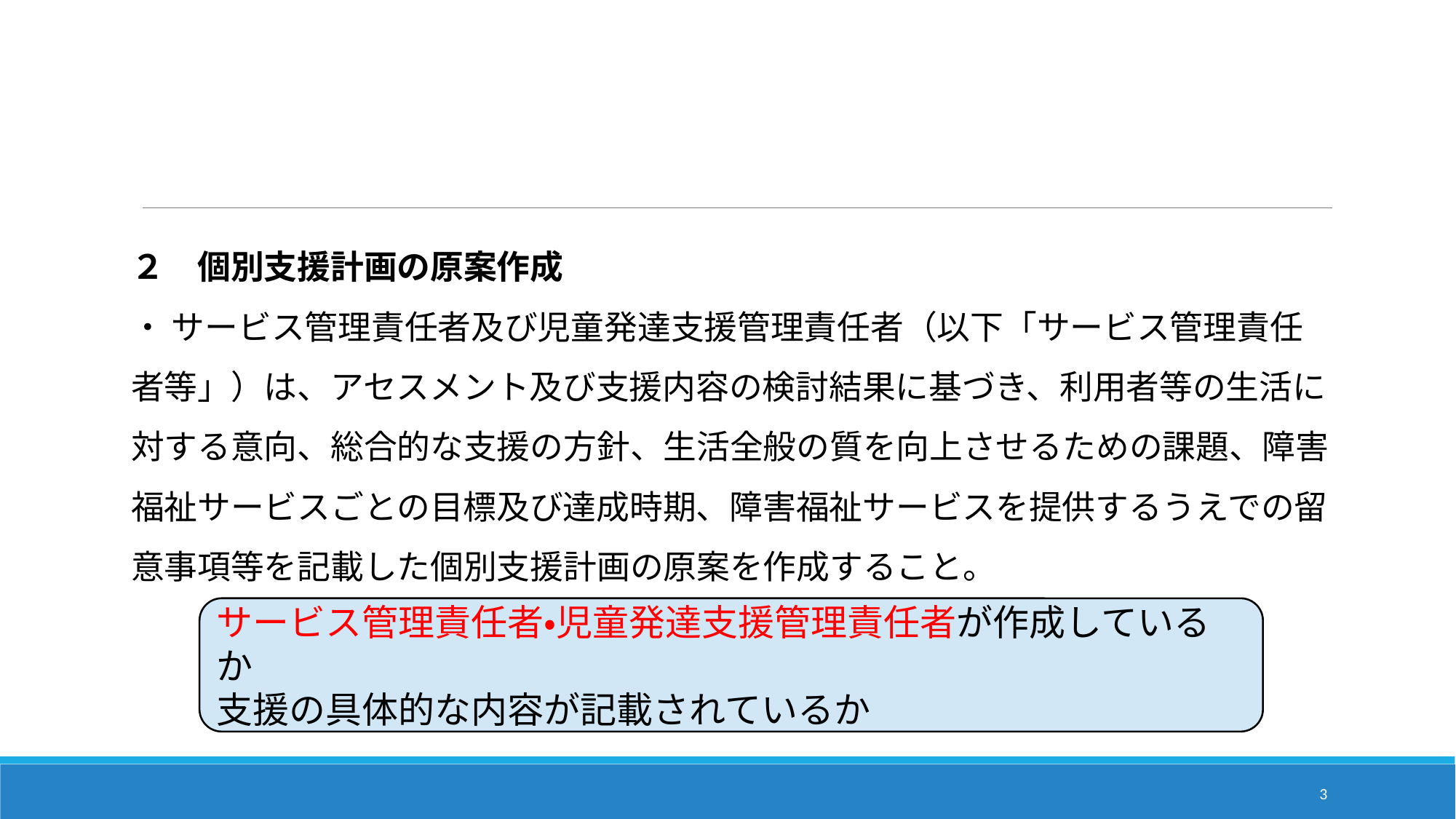

２　個別支援計画の原案作成
・ サービス管理責任者及び児童発達支援管理責任者（以下「サービス管理責任者等」）は、アセスメント及び支援内容の検討結果に基づき、利用者等の生活に対する意向、総合的な支援の方針、生活全般の質を向上させるための課題、障害福祉サービスごとの目標及び達成時期、障害福祉サービスを提供するうえでの留意事項等を記載した個別支援計画の原案を作成すること。

サービス管理責任者・児童発達支援管理責任者が作成しているか
支援の具体的な内容が記載されているか
3